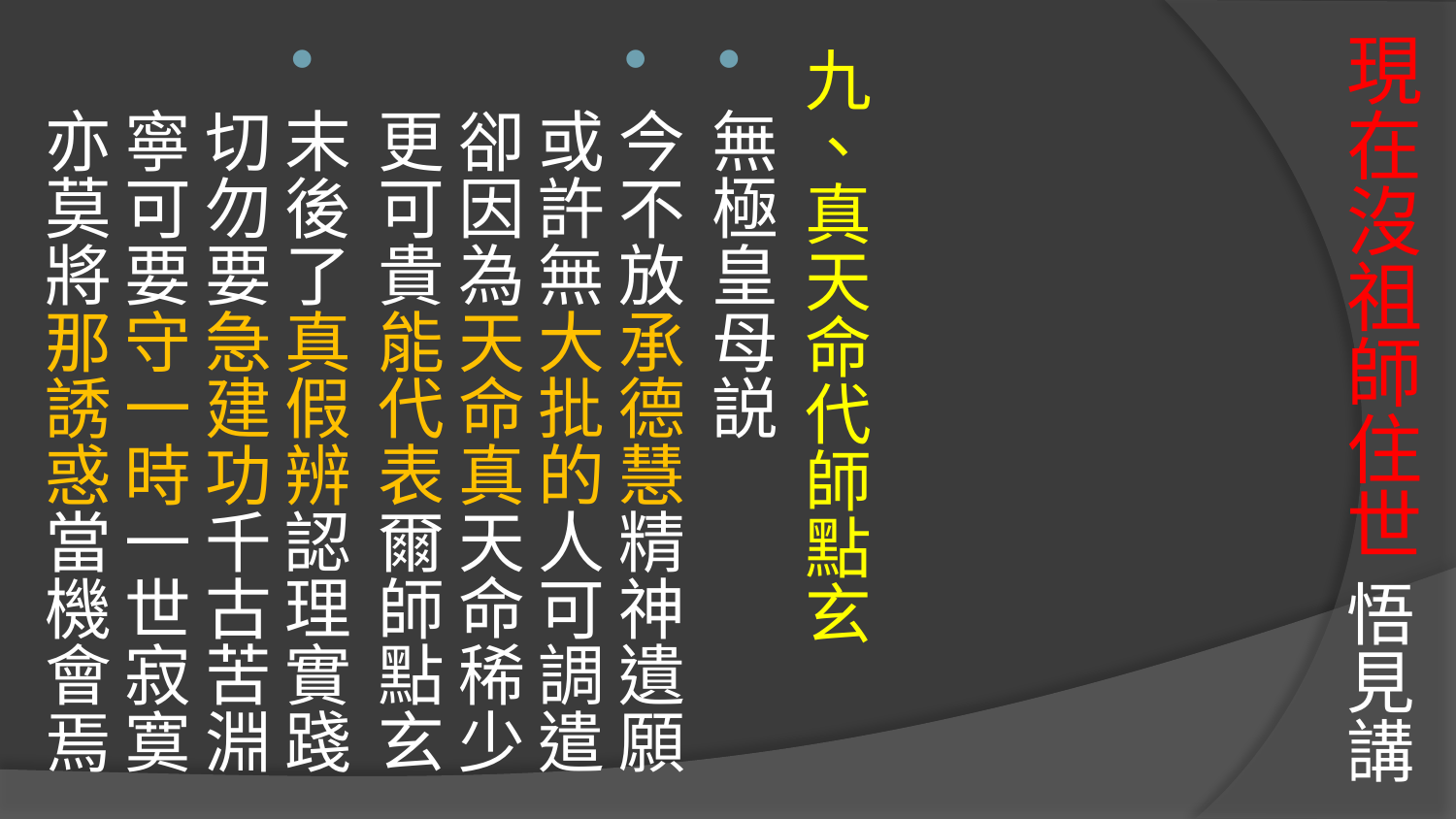

# 現在沒祖師住世 悟見講
九、真天命代師點玄
無極皇母説
今不放承德慧精神遺願 或許無大批的人可調遣
卻因為天命真天命稀少 更可貴能代表爾師點玄
末後了真假辨認理實踐 切勿要急建功千古苦淵
寧可要守一時一世寂寞 亦莫將那誘惑當機會焉